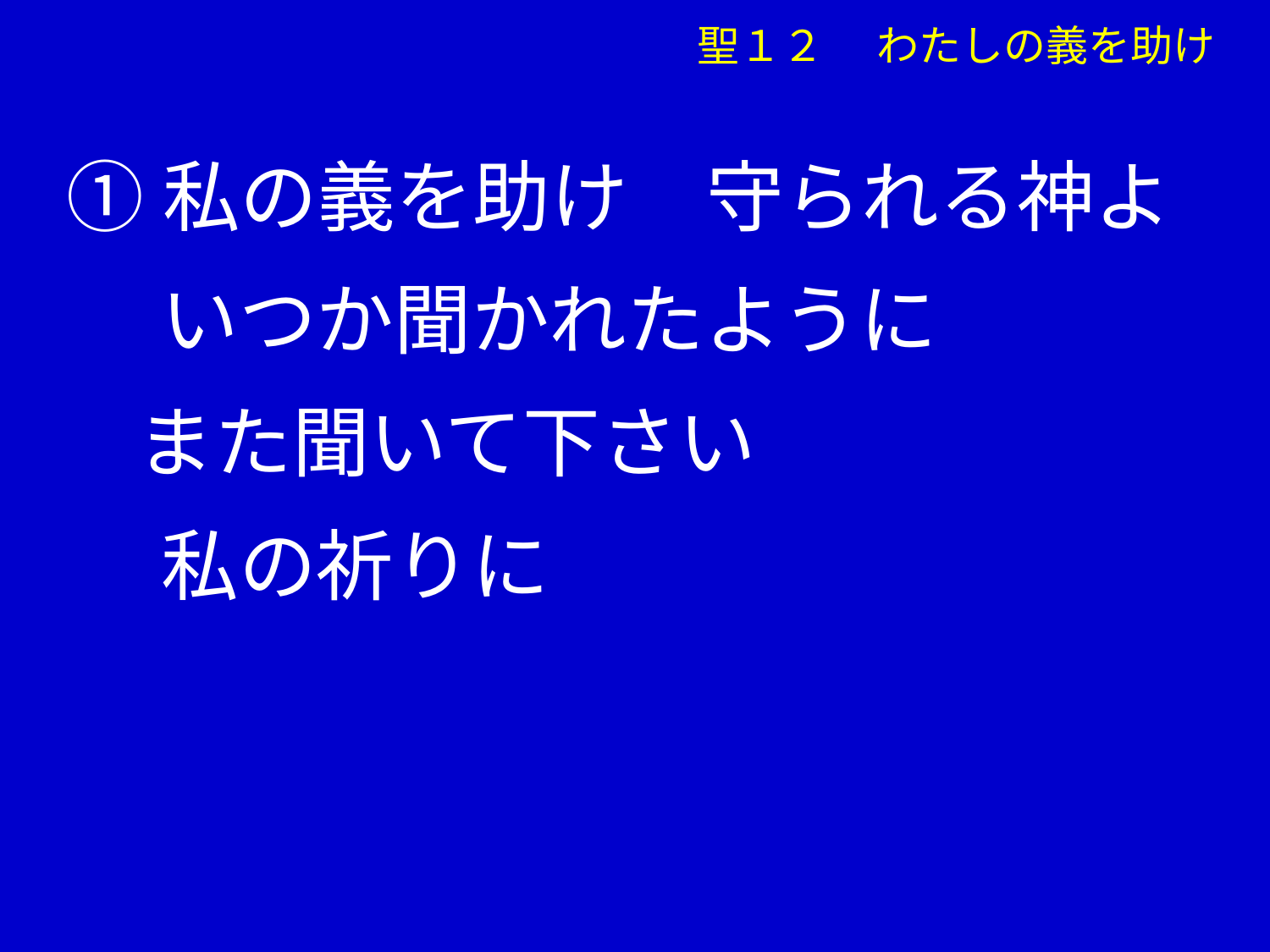

聖１２　 わたしの義を助け
①私の義を助け　守られる神よ
　 いつか聞かれたように
   また聞いて下さい
　 私の祈りに